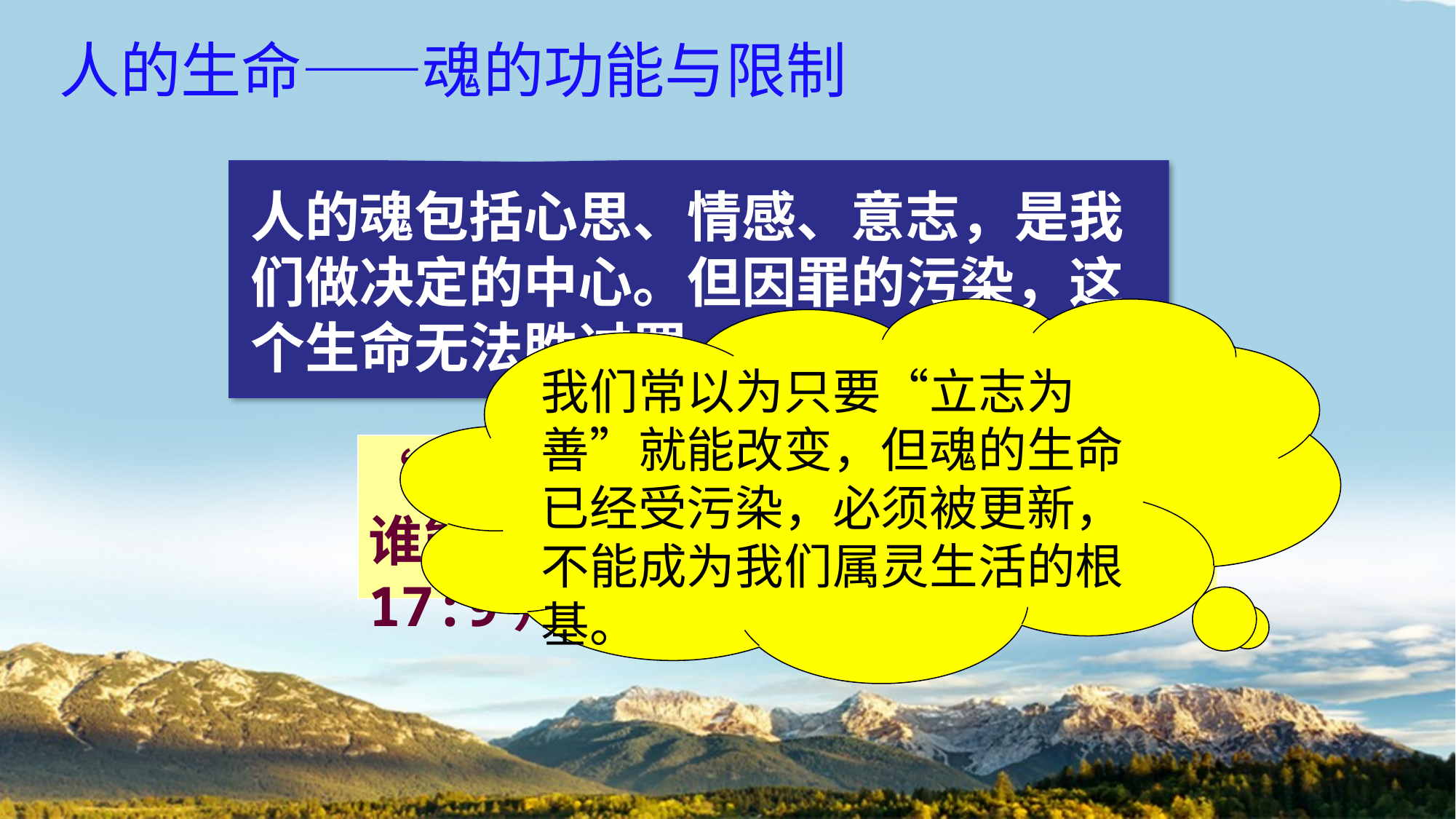

人的生命——魂的功能与限制
人的魂包括心思、情感、意志，是我们做决定的中心。但因罪的污染，这个生命无法胜过罪。
我们常以为只要“立志为善”就能改变，但魂的生命已经受污染，必须被更新，不能成为我们属灵生活的根基。
“人心比万物都诡诈，坏到极处，谁能识透呢？”（耶利米书17:9）